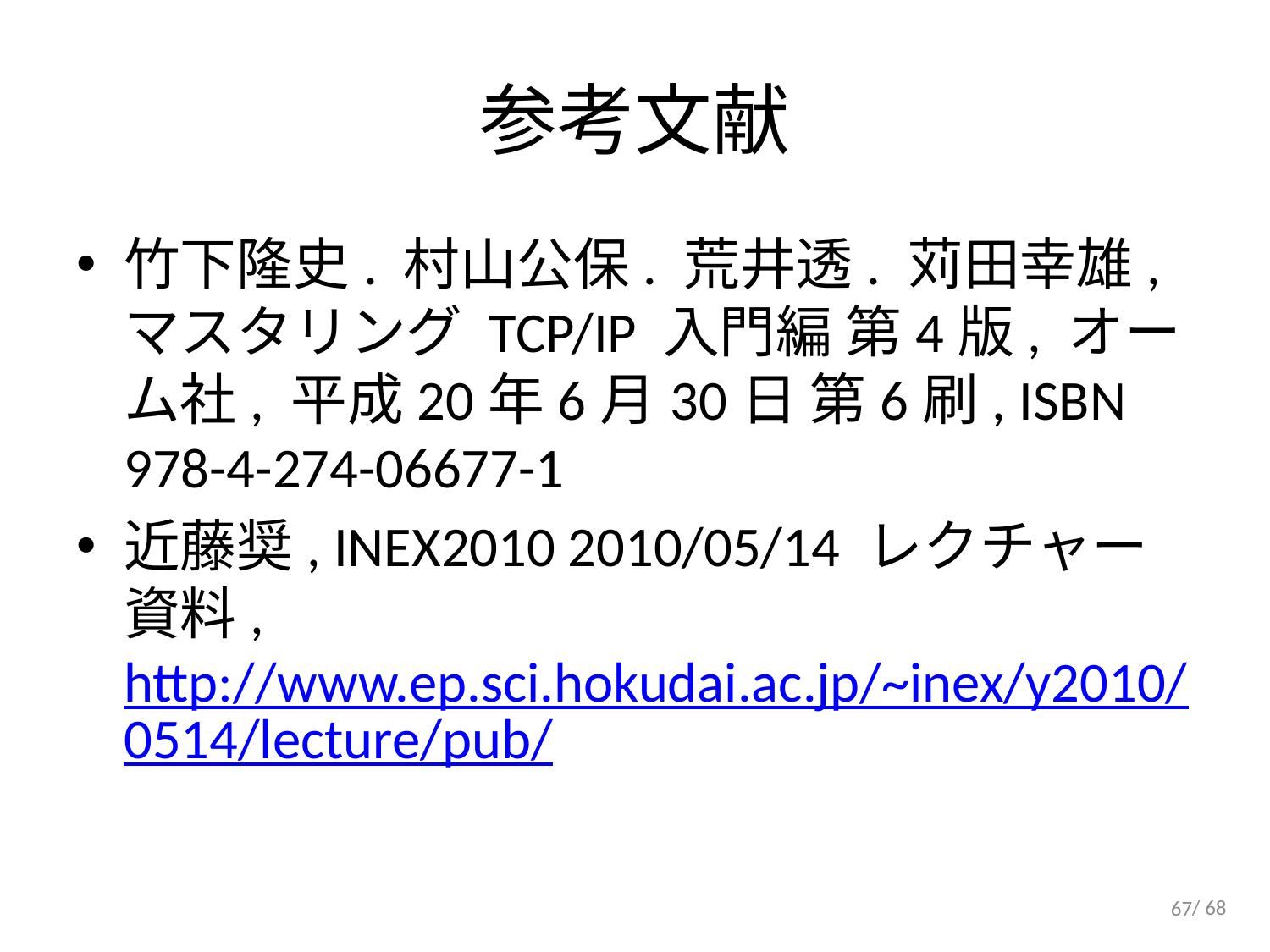

# 参考文献
竹下隆史. 村山公保. 荒井透. 苅田幸雄, マスタリング TCP/IP 入門編 第4版, オーム社, 平成20年6月30日 第6刷, ISBN 978-4-274-06677-1
近藤奨, INEX2010 2010/05/14 レクチャー資料, http://www.ep.sci.hokudai.ac.jp/~inex/y2010/0514/lecture/pub/

67